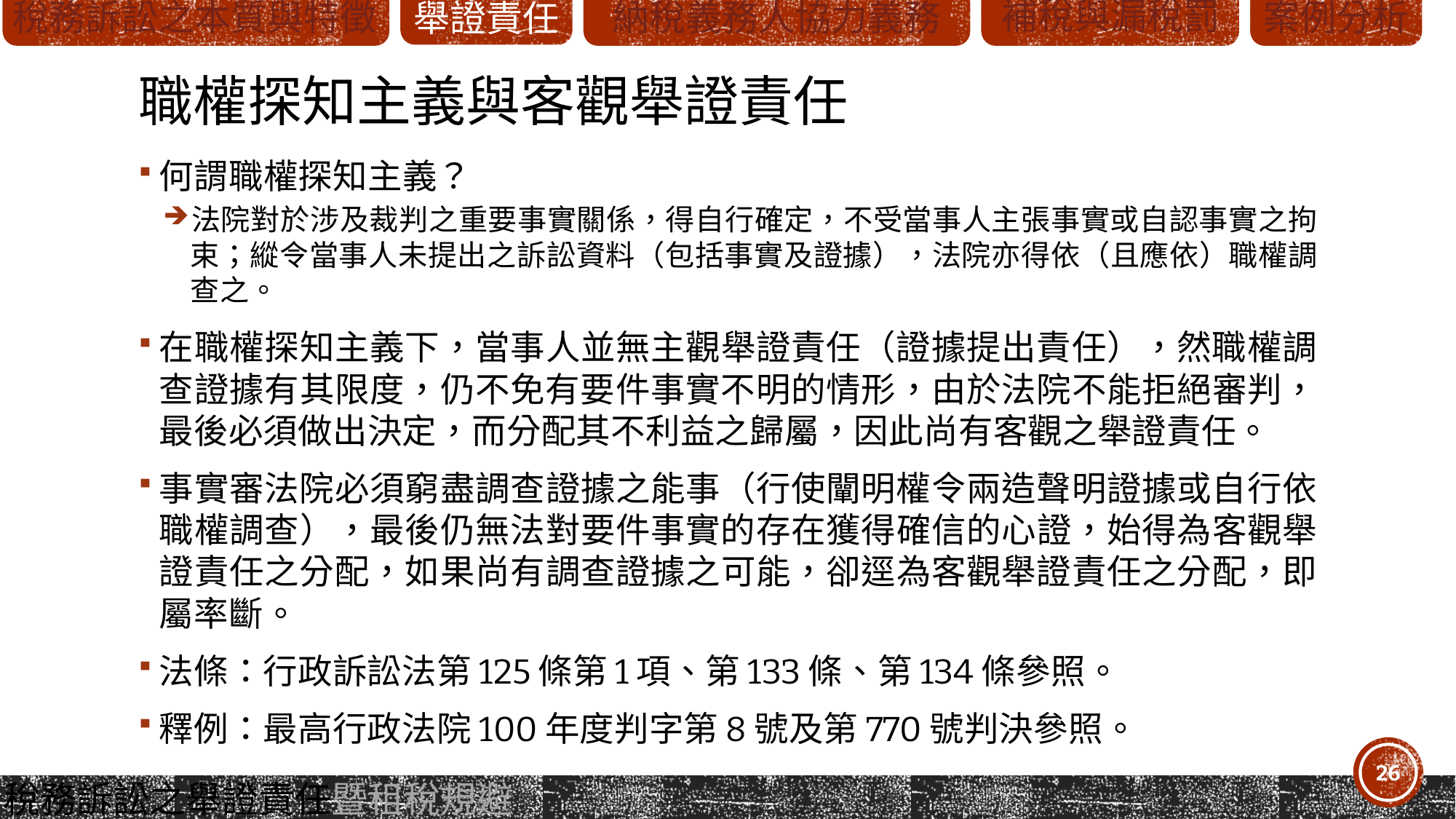

# 職權探知主義與客觀舉證責任
何謂職權探知主義？
法院對於涉及裁判之重要事實關係，得自行確定，不受當事人主張事實或自認事實之拘束；縱令當事人未提出之訴訟資料（包括事實及證據），法院亦得依（且應依）職權調查之。
在職權探知主義下，當事人並無主觀舉證責任（證據提出責任），然職權調查證據有其限度，仍不免有要件事實不明的情形，由於法院不能拒絕審判，最後必須做出決定，而分配其不利益之歸屬，因此尚有客觀之舉證責任。
事實審法院必須窮盡調查證據之能事（行使闡明權令兩造聲明證據或自行依職權調查），最後仍無法對要件事實的存在獲得確信的心證，始得為客觀舉證責任之分配，如果尚有調查證據之可能，卻逕為客觀舉證責任之分配，即屬率斷。
法條：行政訴訟法第125條第1項、第133條、第134條參照。
釋例：最高行政法院100年度判字第8號及第770號判決參照。
26